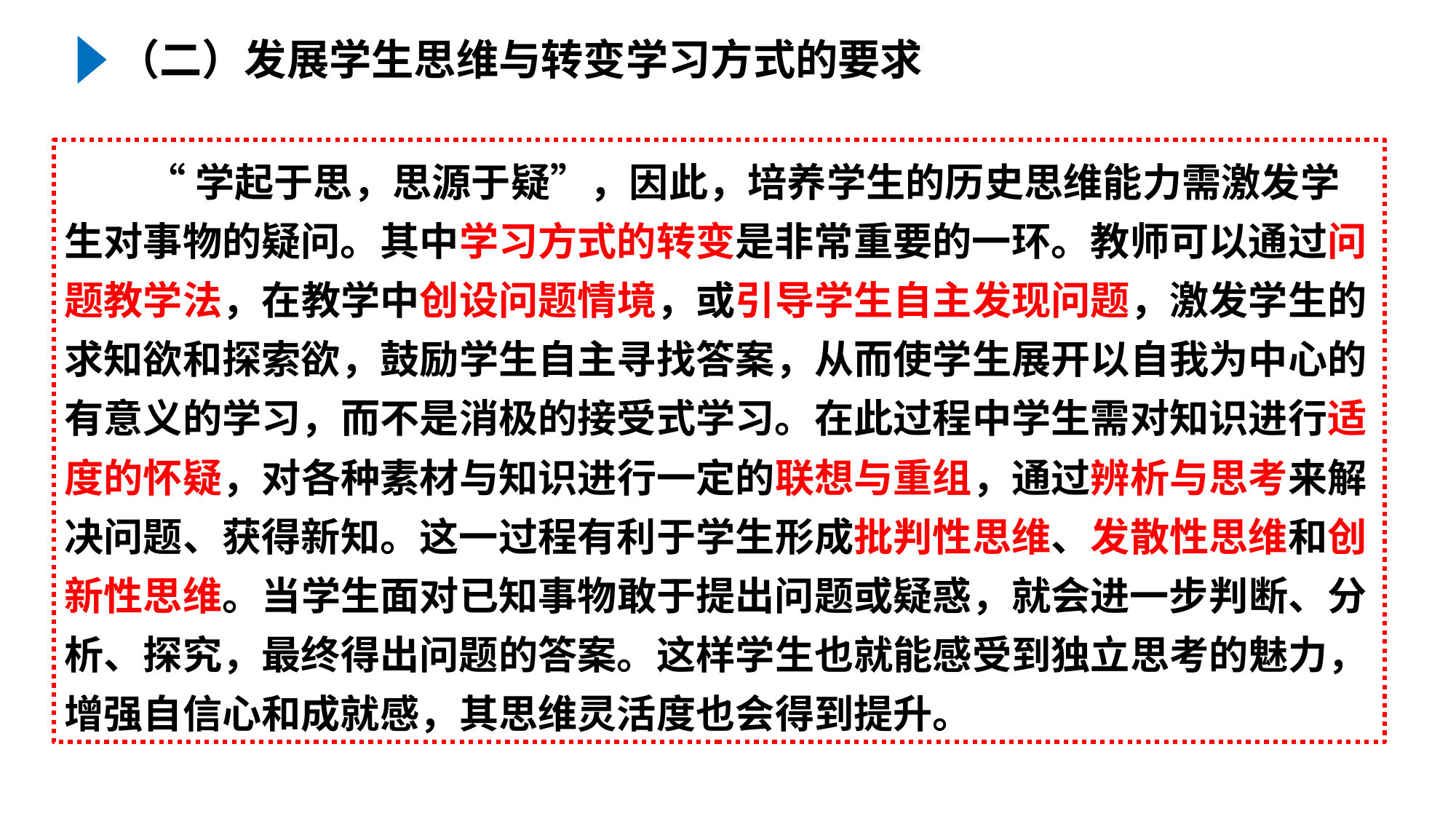

（二）发展学生思维与转变学习方式的要求

“学起于思，思源于疑”，因此，培养学生的历史思维能力需激发学生对事物的疑问。其中学习方式的转变是非常重要的一环。教师可以通过问题教学法，在教学中创设问题情境，或引导学生自主发现问题，激发学生的求知欲和探索欲，鼓励学生自主寻找答案，从而使学生展开以自我为中心的有意义的学习，而不是消极的接受式学习。在此过程中学生需对知识进行适度的怀疑，对各种素材与知识进行一定的联想与重组，通过辨析与思考来解决问题、获得新知。这一过程有利于学生形成批判性思维、发散性思维和创新性思维。当学生面对已知事物敢于提出问题或疑惑，就会进一步判断、分析、探究，最终得出问题的答案。这样学生也就能感受到独立思考的魅力，增强自信心和成就感，其思维灵活度也会得到提升。